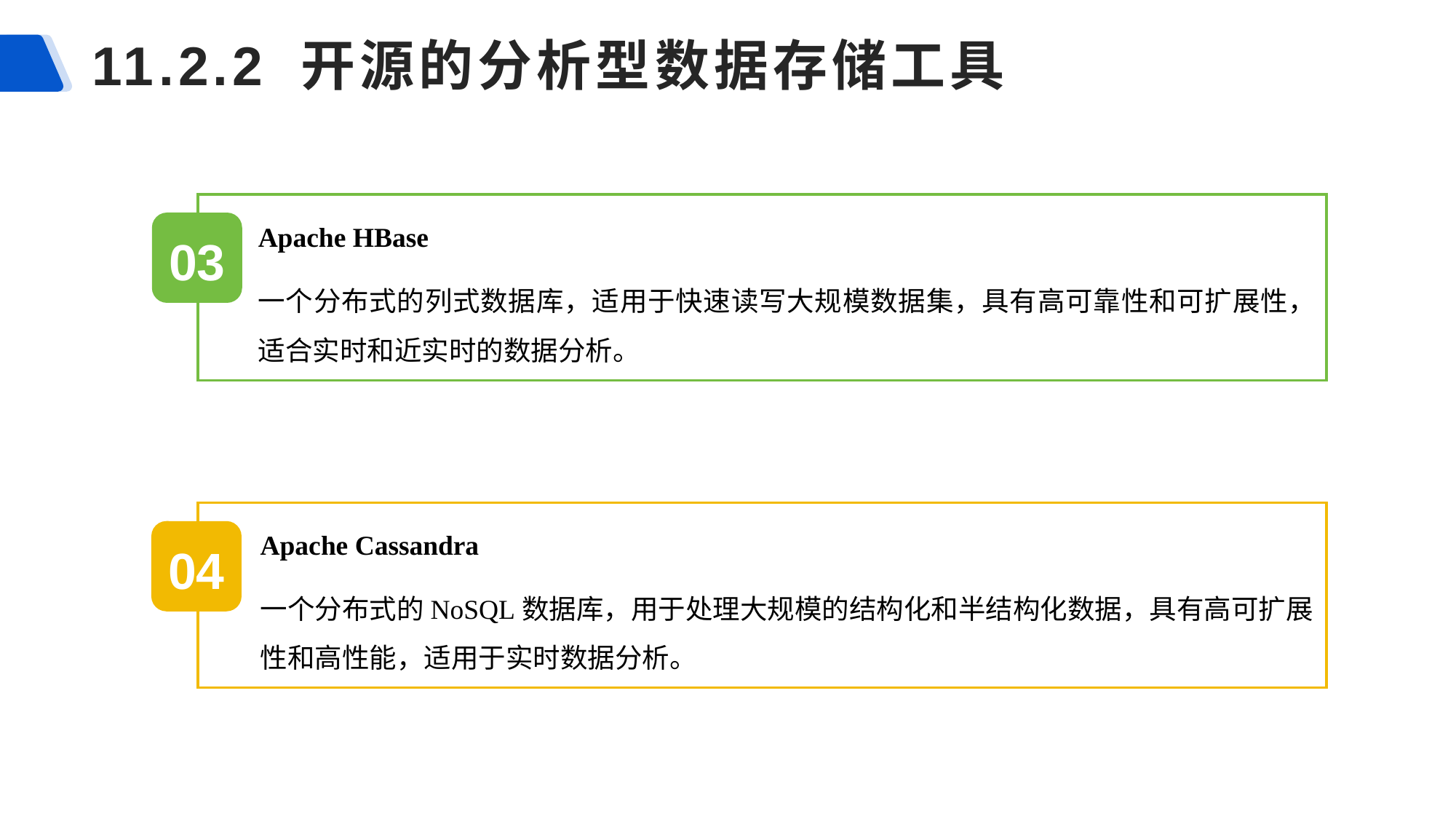

# 11.2.2 开源的分析型数据存储工具

Apache HBase
一个分布式的列式数据库，适用于快速读写大规模数据集，具有高可靠性和可扩展性，适合实时和近实时的数据分析。
03

Apache Cassandra
一个分布式的NoSQL数据库，用于处理大规模的结构化和半结构化数据，具有高可扩展性和高性能，适用于实时数据分析。
04